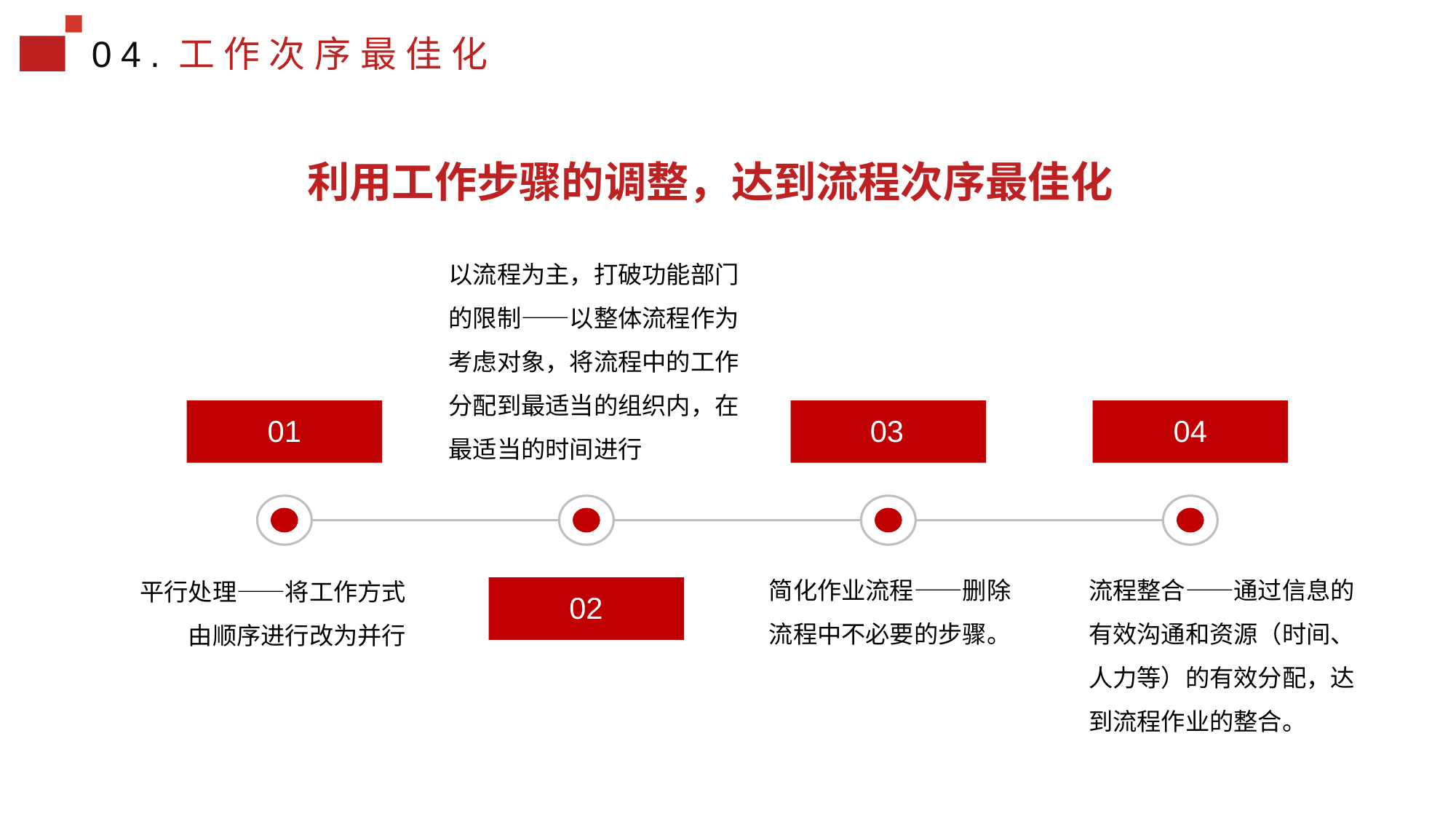

04.工作次序最佳化
利用工作步骤的调整，达到流程次序最佳化
以流程为主，打破功能部门的限制——以整体流程作为考虑对象，将流程中的工作分配到最适当的组织内，在最适当的时间进行

01
03
04

02
简化作业流程——删除流程中不必要的步骤。
流程整合——通过信息的有效沟通和资源（时间、人力等）的有效分配，达到流程作业的整合。
平行处理——将工作方式由顺序进行改为并行